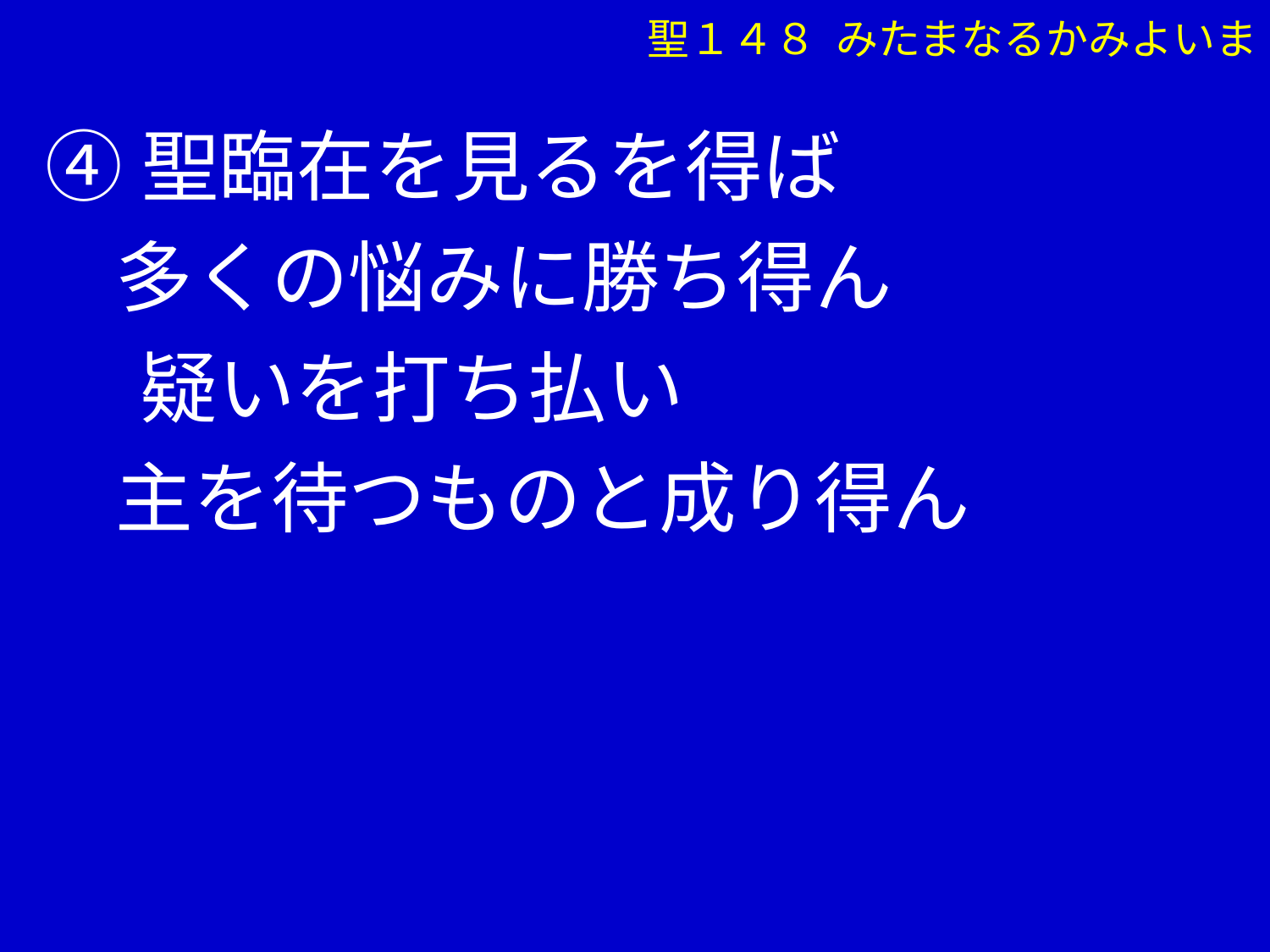

④聖臨在を見るを得ば
   多くの悩みに勝ち得ん
　 疑いを打ち払い
   主を待つものと成り得ん

聖１４８  みたまなるかみよいま